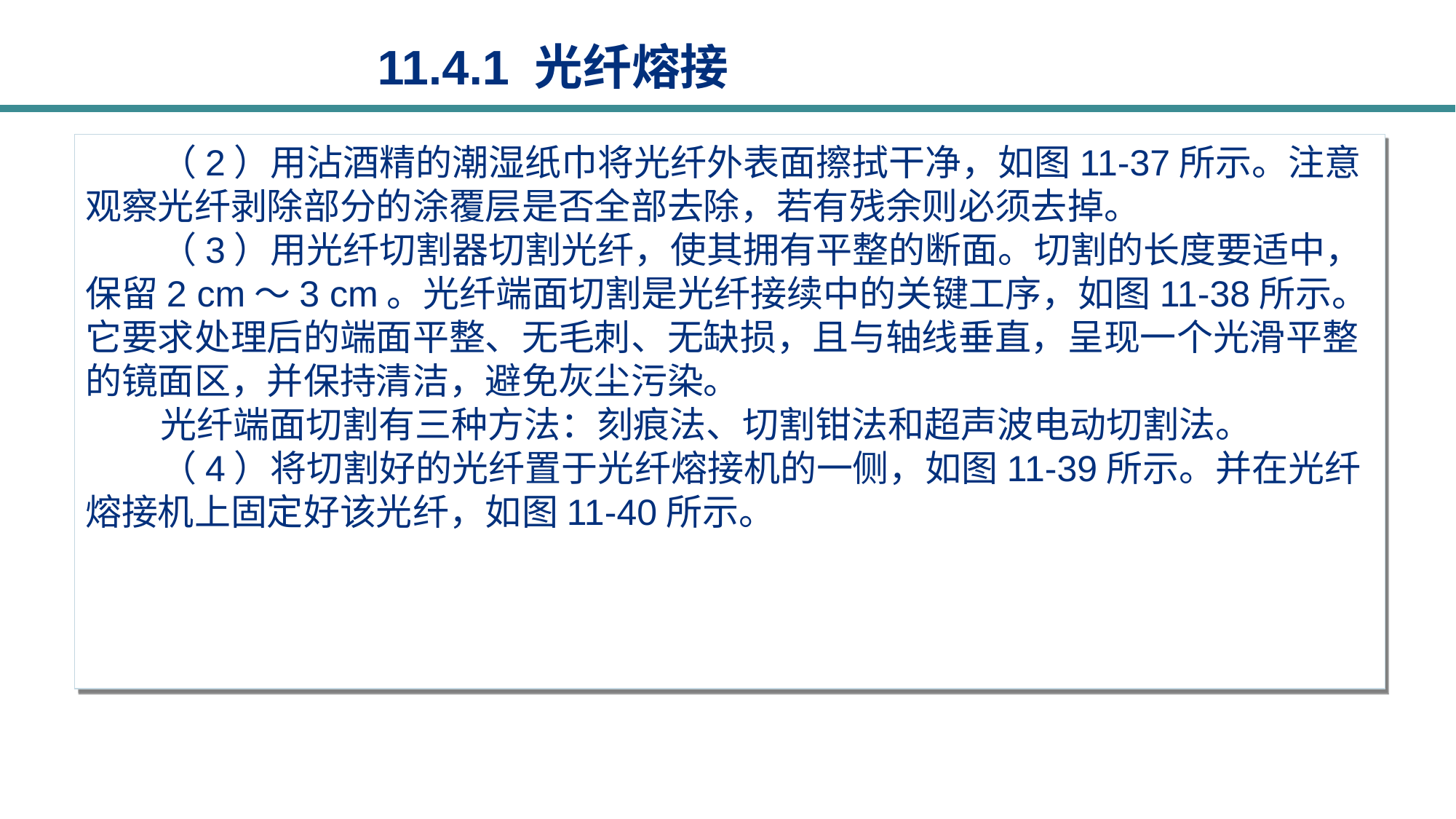

11.4.1 光纤熔接
（2）用沾酒精的潮湿纸巾将光纤外表面擦拭干净，如图11-37所示。注意观察光纤剥除部分的涂覆层是否全部去除，若有残余则必须去掉。
（3）用光纤切割器切割光纤，使其拥有平整的断面。切割的长度要适中，保留2 cm～3 cm。光纤端面切割是光纤接续中的关键工序，如图11-38所示。它要求处理后的端面平整、无毛刺、无缺损，且与轴线垂直，呈现一个光滑平整的镜面区，并保持清洁，避免灰尘污染。
光纤端面切割有三种方法：刻痕法、切割钳法和超声波电动切割法。
（4）将切割好的光纤置于光纤熔接机的一侧，如图11-39所示。并在光纤熔接机上固定好该光纤，如图11-40所示。